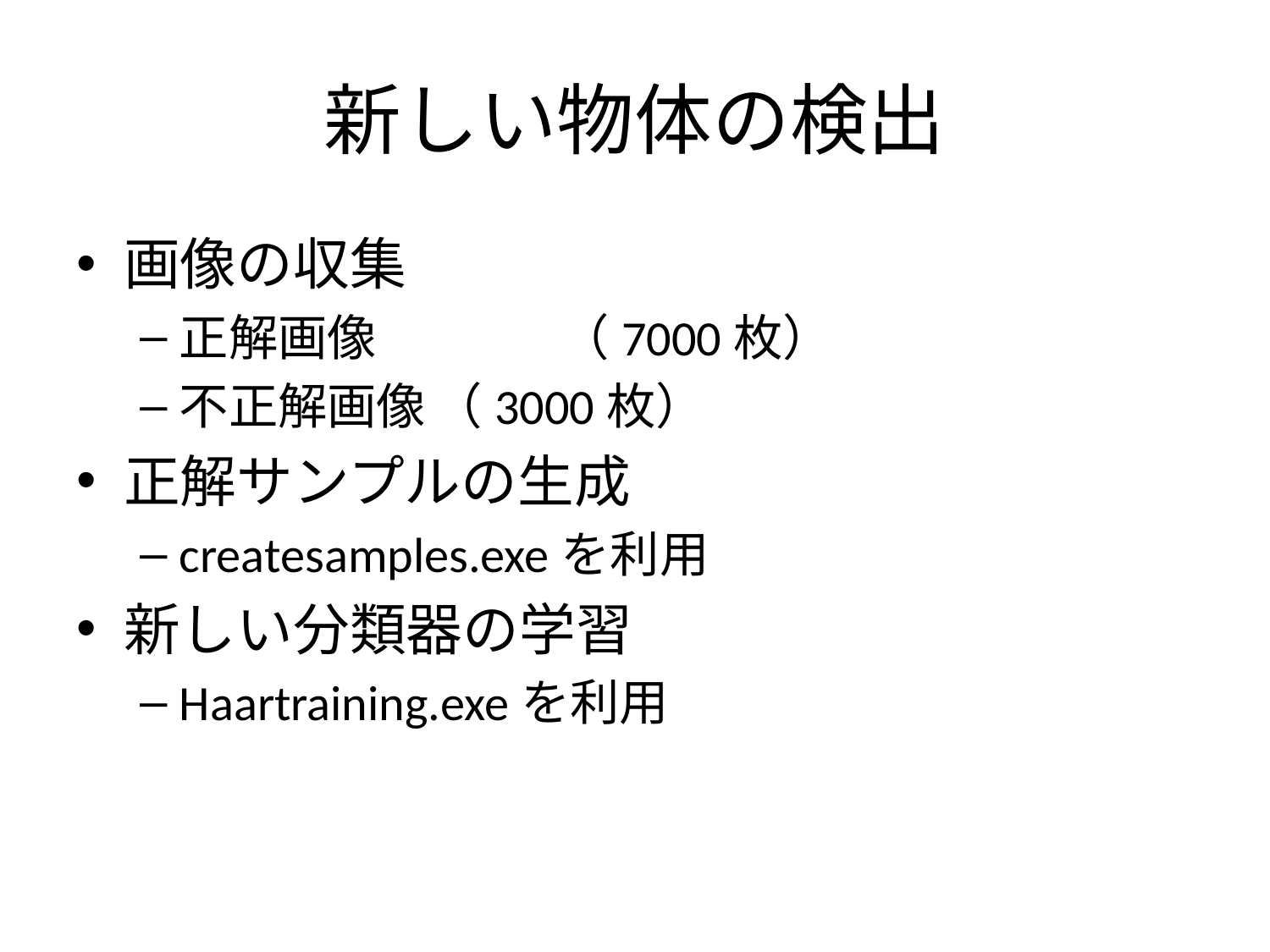

# 新しい物体の検出
画像の収集
正解画像		（7000枚）
不正解画像	（3000枚）
正解サンプルの生成
createsamples.exeを利用
新しい分類器の学習
Haartraining.exeを利用